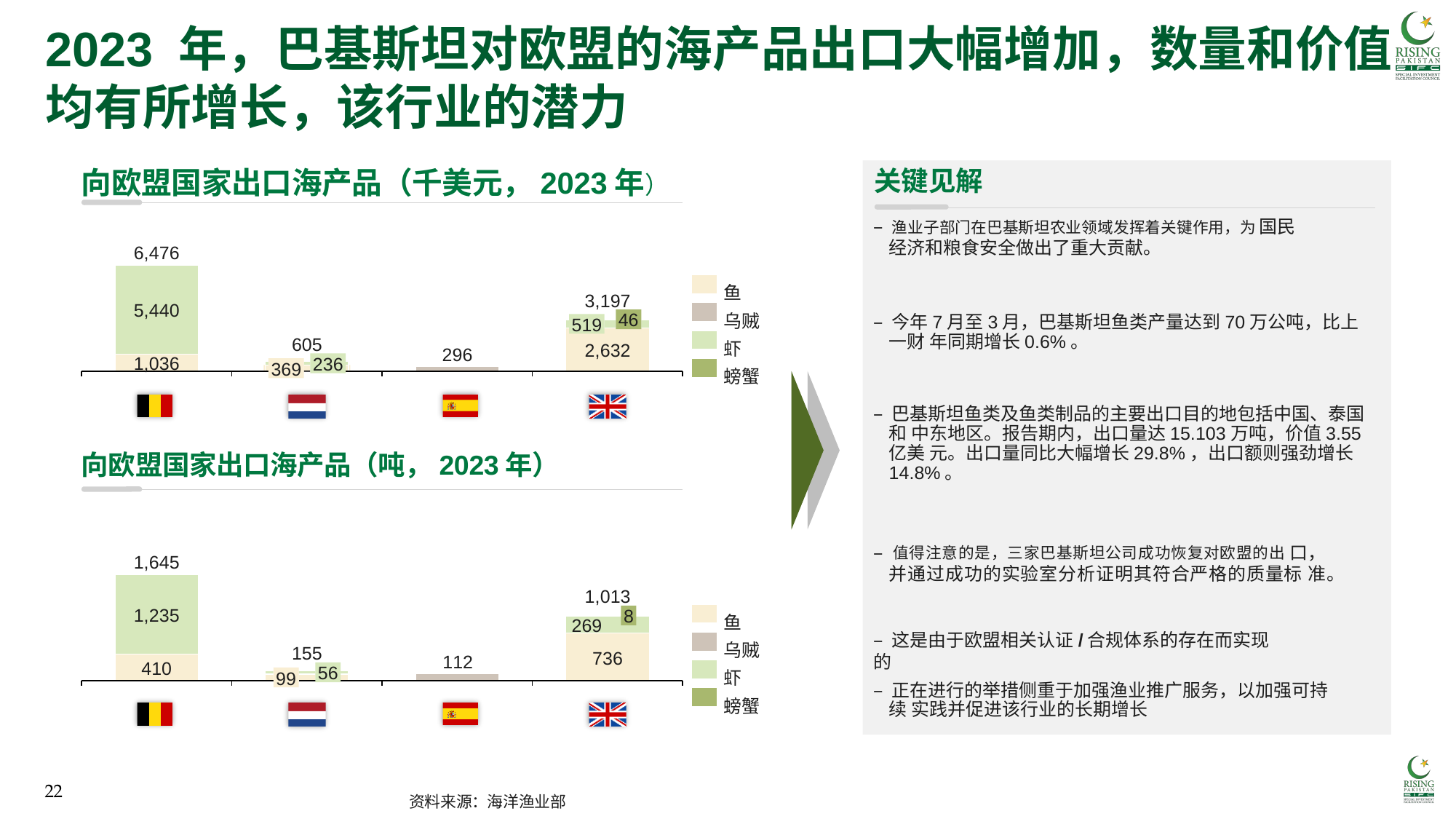

# 2023 年，巴基斯坦对欧盟的海产品出口大幅增加，数量和价值均有所增长，该行业的潜力

向欧盟国家出口海产品（千美元，2023年）
关键见解

– 渔业子部门在巴基斯坦农业领域发挥着关键作用，为 国民经济和粮食安全做出了重大贡献。
6,476

鱼 乌贼 虾 螃蟹
3,197
5,440

46

– 今年7月至3月，巴基斯坦鱼类产量达到70万公吨，比上一财 年同期增长0.6%。
519

605
2,632
296
1,036
236

369

– 巴基斯坦鱼类及鱼类制品的主要出口目的地包括中国、泰国和 中东地区。报告期内，出口量达15.103万吨，价值3.55亿美 元。出口量同比大幅增长29.8%，出口额则强劲增长14.8%。
向欧盟国家出口海产品（吨，2023年）

– 值得注意的是，三家巴基斯坦公司成功恢复对欧盟的出 口，并通过成功的实验室分析证明其符合严格的质量标 准。
1,645

1,013
1,235

8
鱼 乌贼 虾 螃蟹

269

– 这是由于欧盟相关认证/合规体系的存在而实现的

155
736
112

410

56

99

– 正在进行的举措侧重于加强渔业推广服务，以加强可持续 实践并促进该行业的长期增长

22
资料来源：海洋渔业部